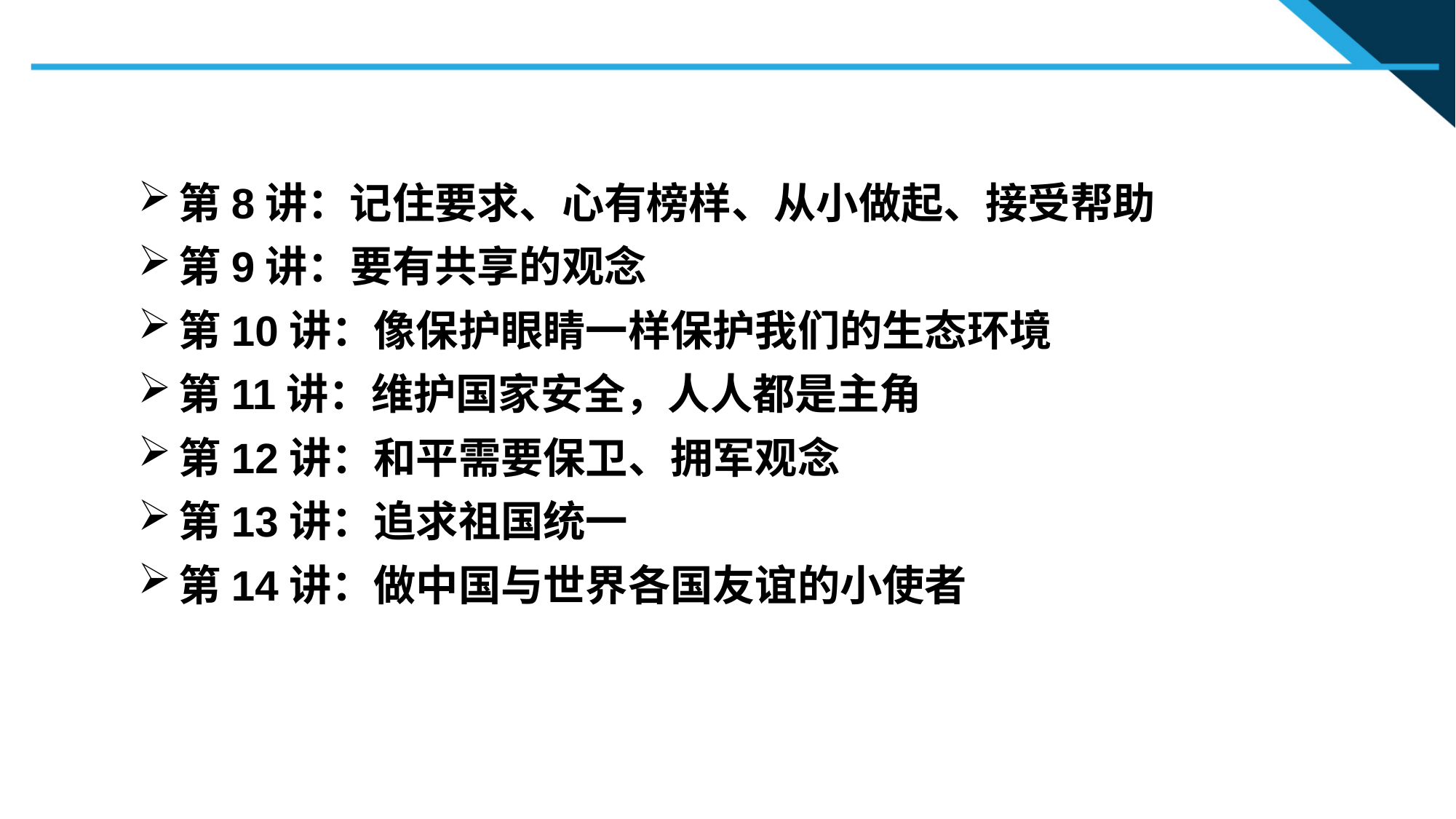

第8讲：记住要求、心有榜样、从小做起、接受帮助
第9讲：要有共享的观念
第10讲：像保护眼睛一样保护我们的生态环境
第11讲：维护国家安全，人人都是主角
第12讲：和平需要保卫、拥军观念
第13讲：追求祖国统一
第14讲：做中国与世界各国友谊的小使者